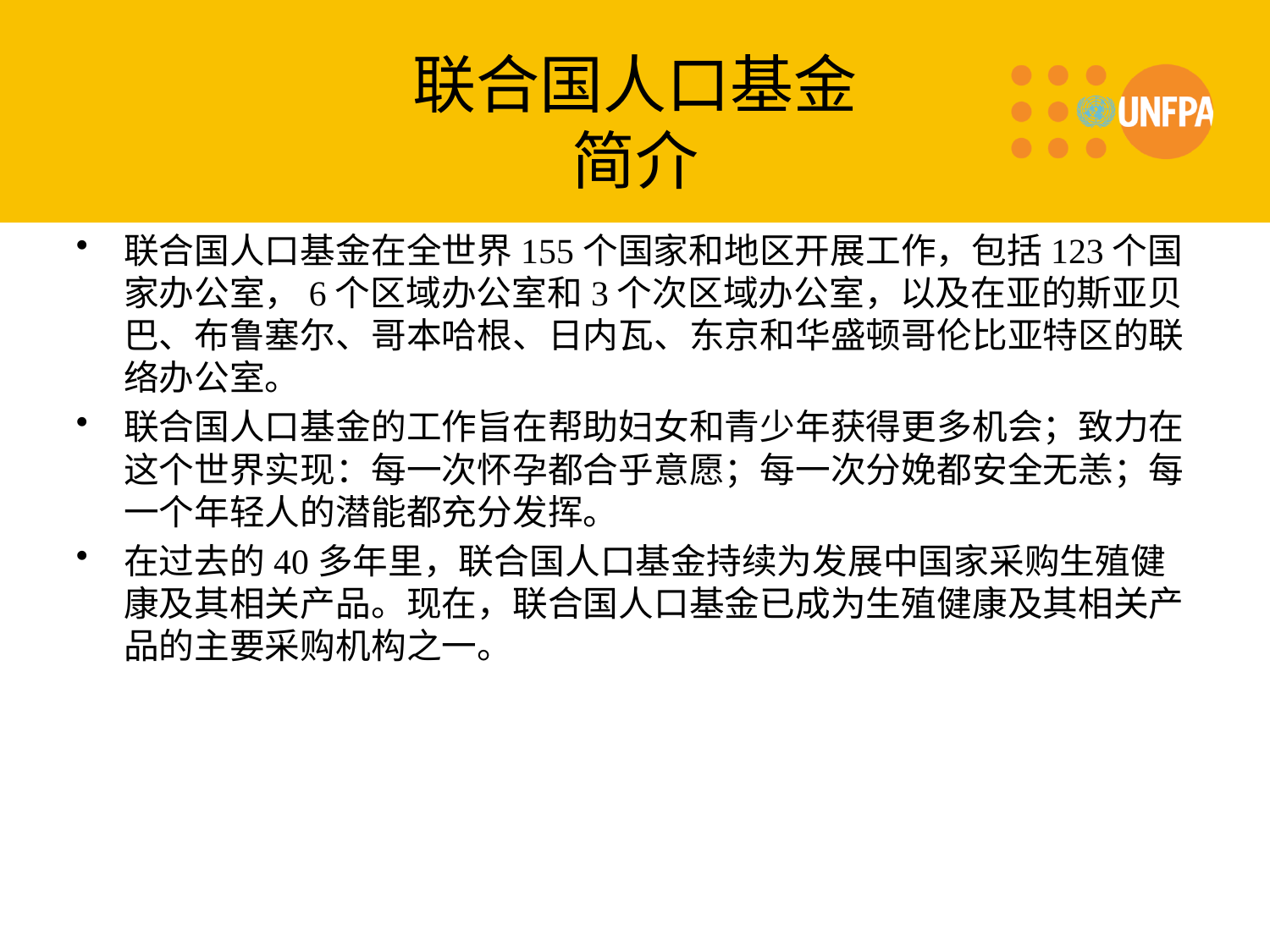

# 联合国人口基金 简介
联合国人口基金在全世界155个国家和地区开展工作，包括123个国家办公室，6个区域办公室和3个次区域办公室，以及在亚的斯亚贝巴、布鲁塞尔、哥本哈根、日内瓦、东京和华盛顿哥伦比亚特区的联络办公室。
联合国人口基金的工作旨在帮助妇女和青少年获得更多机会；致力在这个世界实现：每一次怀孕都合乎意愿；每一次分娩都安全无恙；每一个年轻人的潜能都充分发挥。
在过去的40多年里，联合国人口基金持续为发展中国家采购生殖健康及其相关产品。现在，联合国人口基金已成为生殖健康及其相关产品的主要采购机构之一。